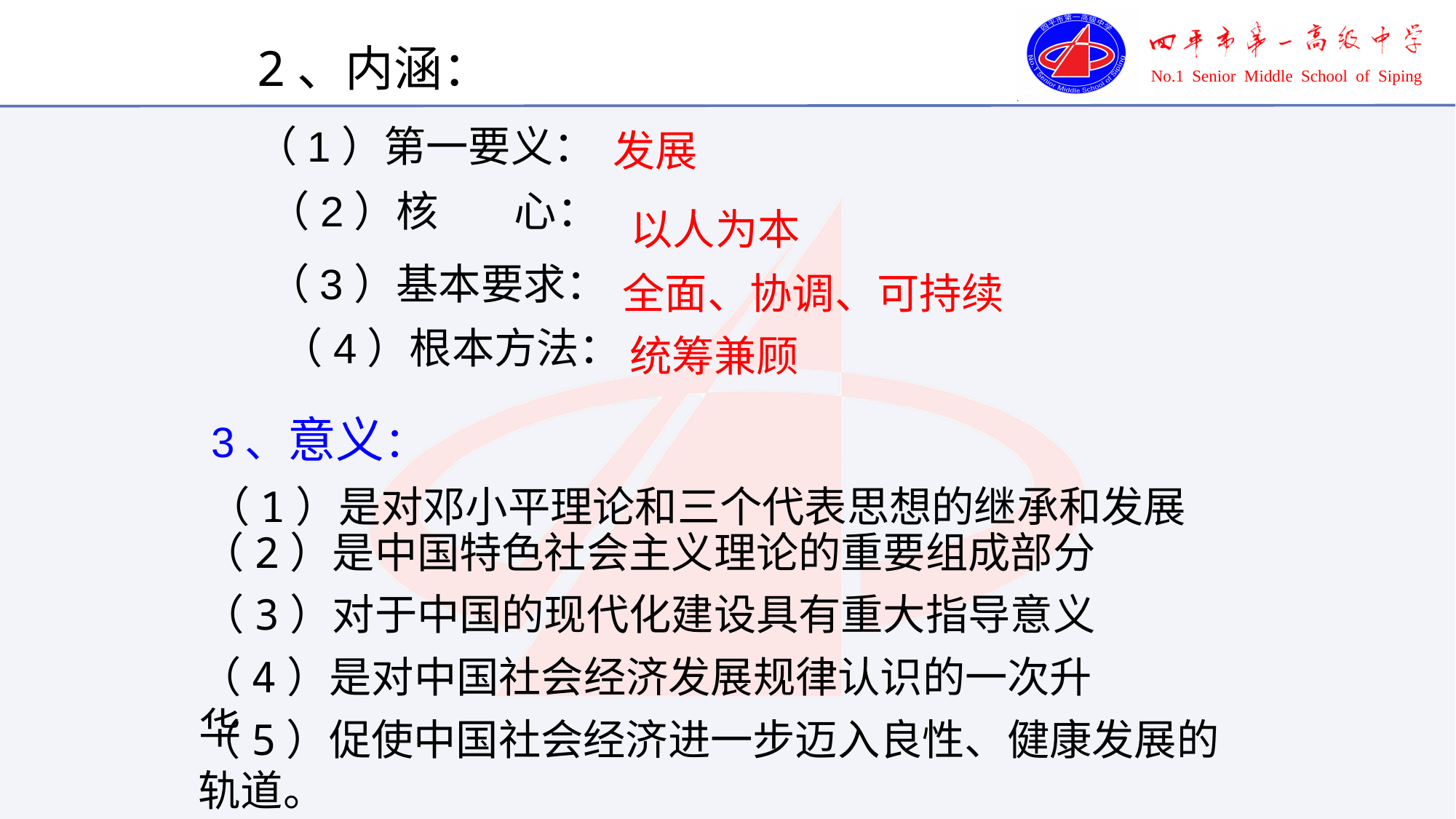

2、内涵：
（1）第一要义：
发展
（2）核        心：
以人为本
（3）基本要求：
全面、协调、可持续
（4）根本方法：
统筹兼顾
3、意义：
（1）是对邓小平理论和三个代表思想的继承和发展
（2）是中国特色社会主义理论的重要组成部分
（3）对于中国的现代化建设具有重大指导意义
（4）是对中国社会经济发展规律认识的一次升华
（5）促使中国社会经济进一步迈入良性、健康发展的轨道。